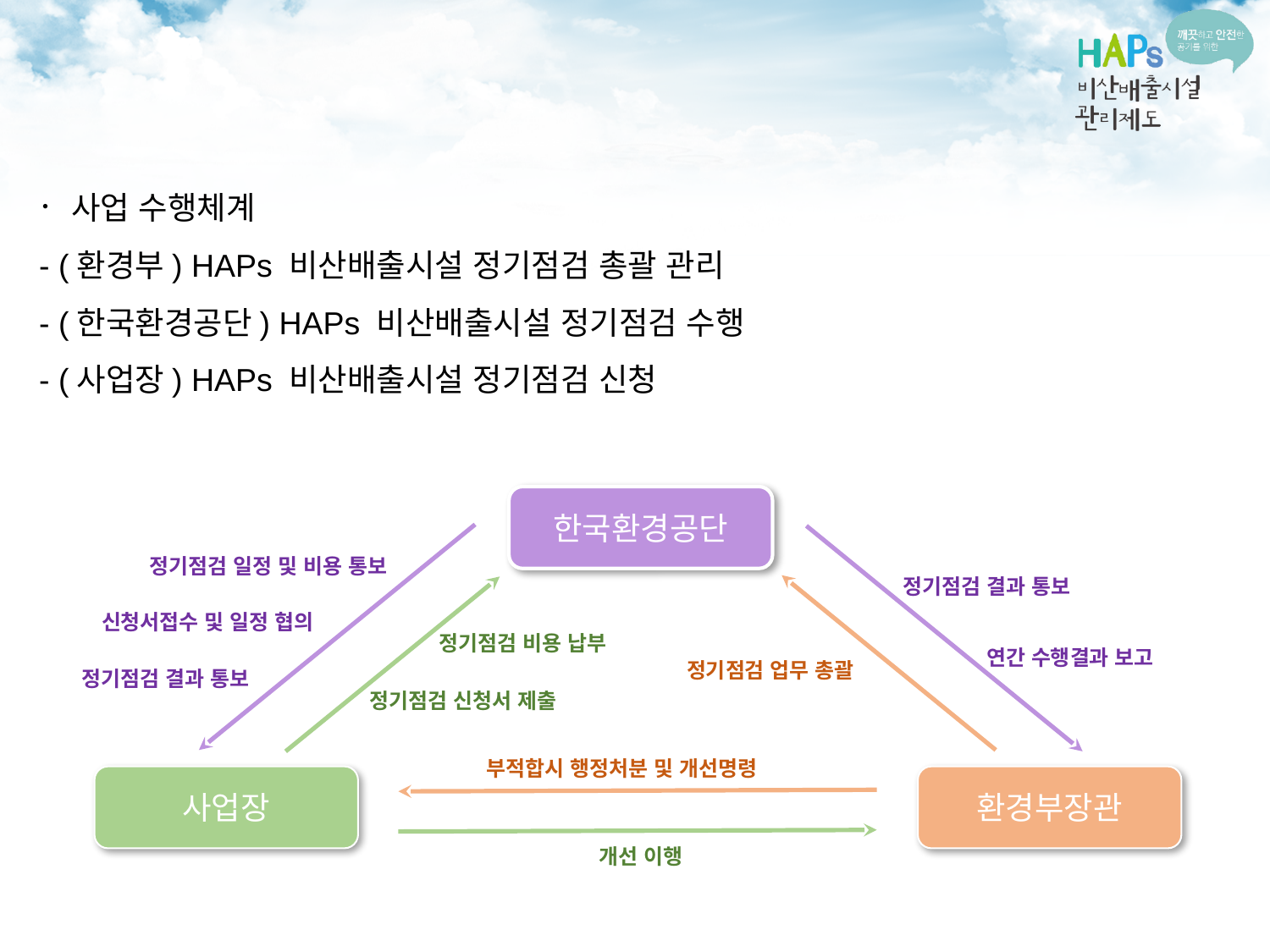

ㆍ 사업 수행체계
   - (환경부) HAPs 비산배출시설 정기점검 총괄 관리
   - (한국환경공단) HAPs 비산배출시설 정기점검 수행
   - (사업장) HAPs 비산배출시설 정기점검 신청
한국환경공단
정기점검 일정 및 비용 통보
정기점검 결과 통보
신청서접수 및 일정 협의
정기점검 비용 납부
연간 수행결과 보고
정기점검 업무 총괄
정기점검 결과 통보
정기점검 신청서 제출
부적합시 행정처분 및 개선명령
사업장
환경부장관
개선 이행